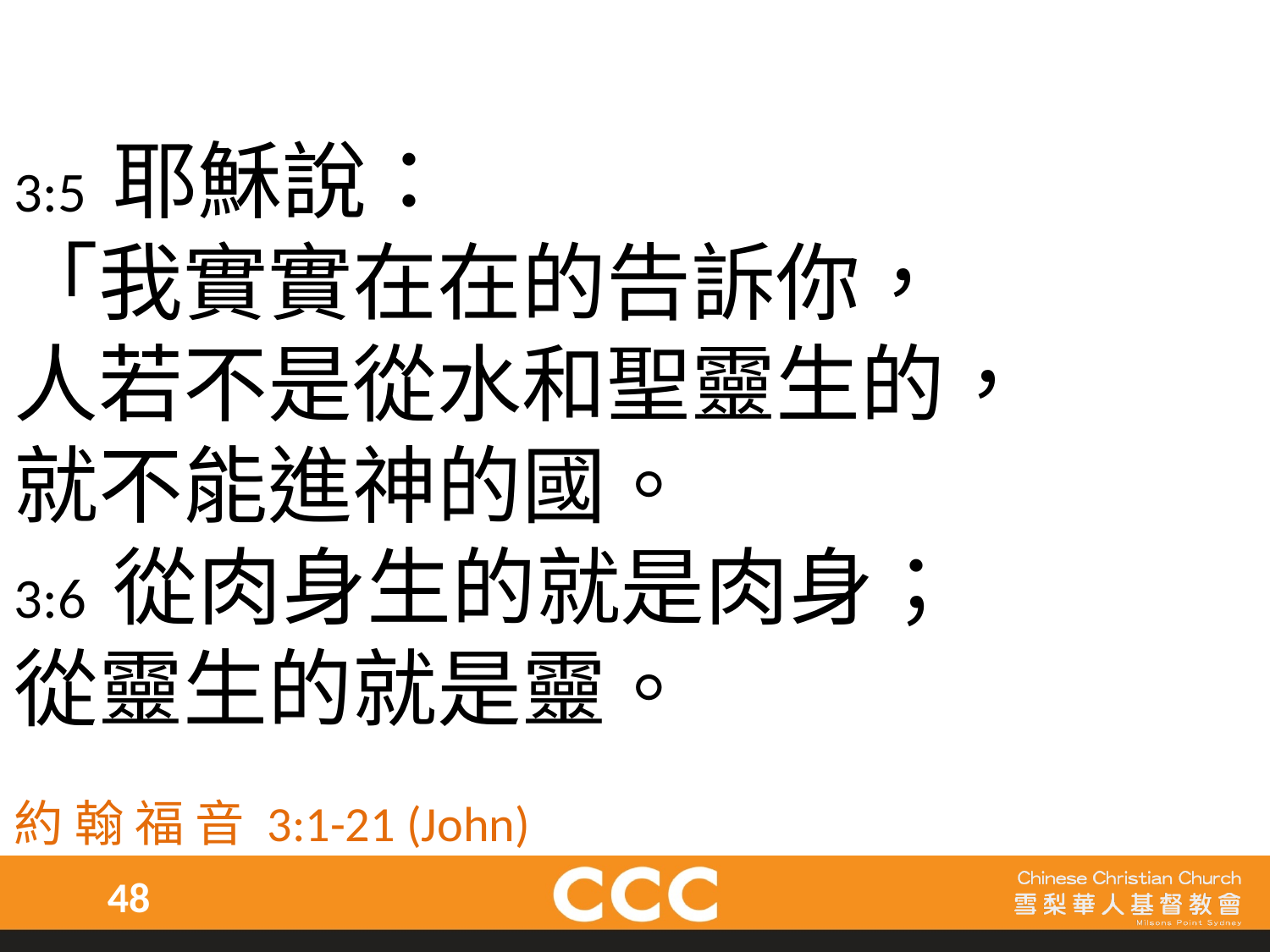

3:5 耶穌說：
「我實實在在的告訴你，
人若不是從水和聖靈生的，
就不能進神的國。
3:6 從肉身生的就是肉身；
從靈生的就是靈。
約 翰 福 音 3:1-21 (John)
48